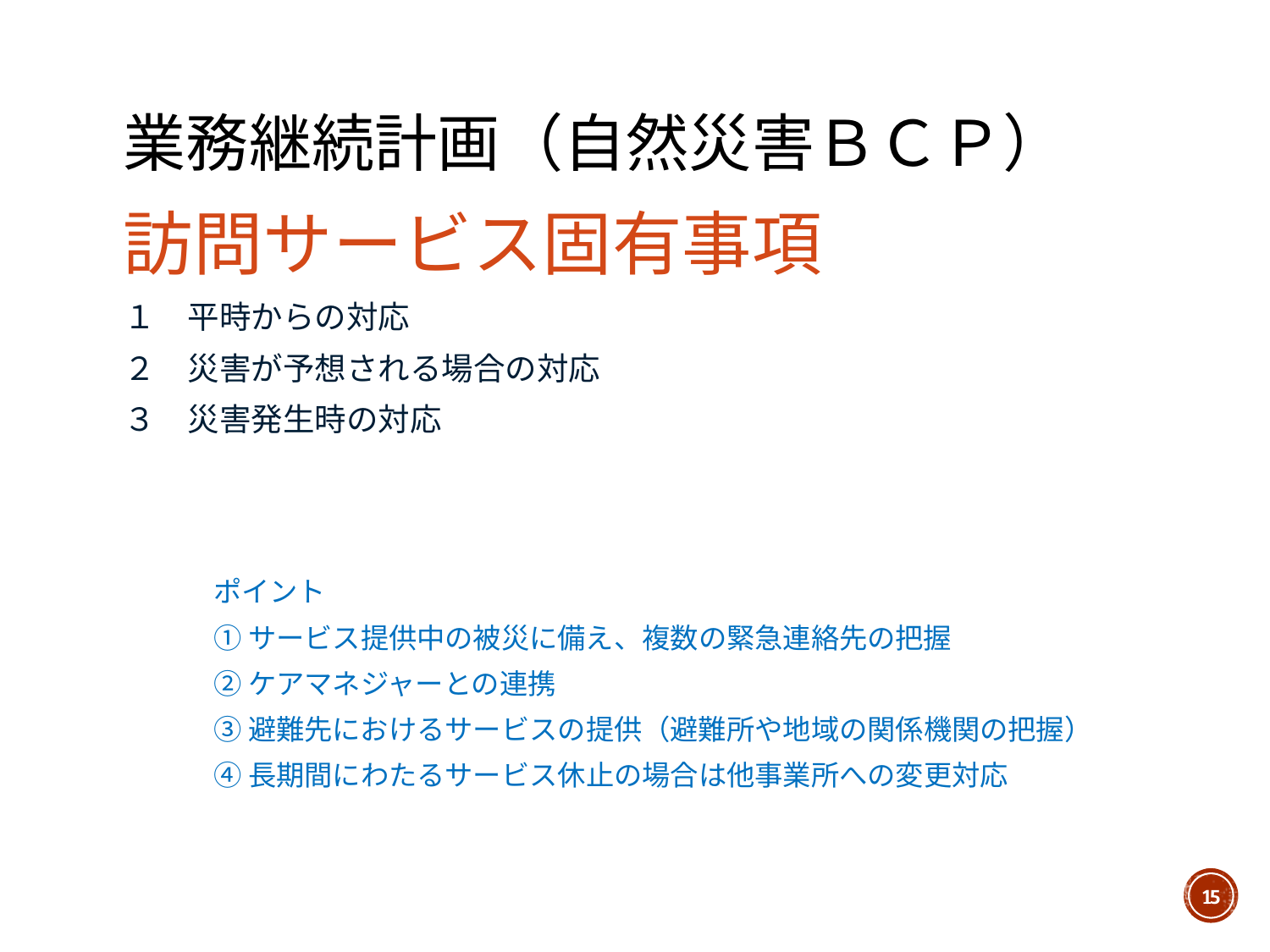

# 業務継続計画（自然災害ＢＣＰ） 訪問サービス固有事項
１　平時からの対応
２　災害が予想される場合の対応
３　災害発生時の対応
ポイント
①サービス提供中の被災に備え、複数の緊急連絡先の把握
②ケアマネジャーとの連携
③避難先におけるサービスの提供（避難所や地域の関係機関の把握）
④長期間にわたるサービス休止の場合は他事業所への変更対応
15